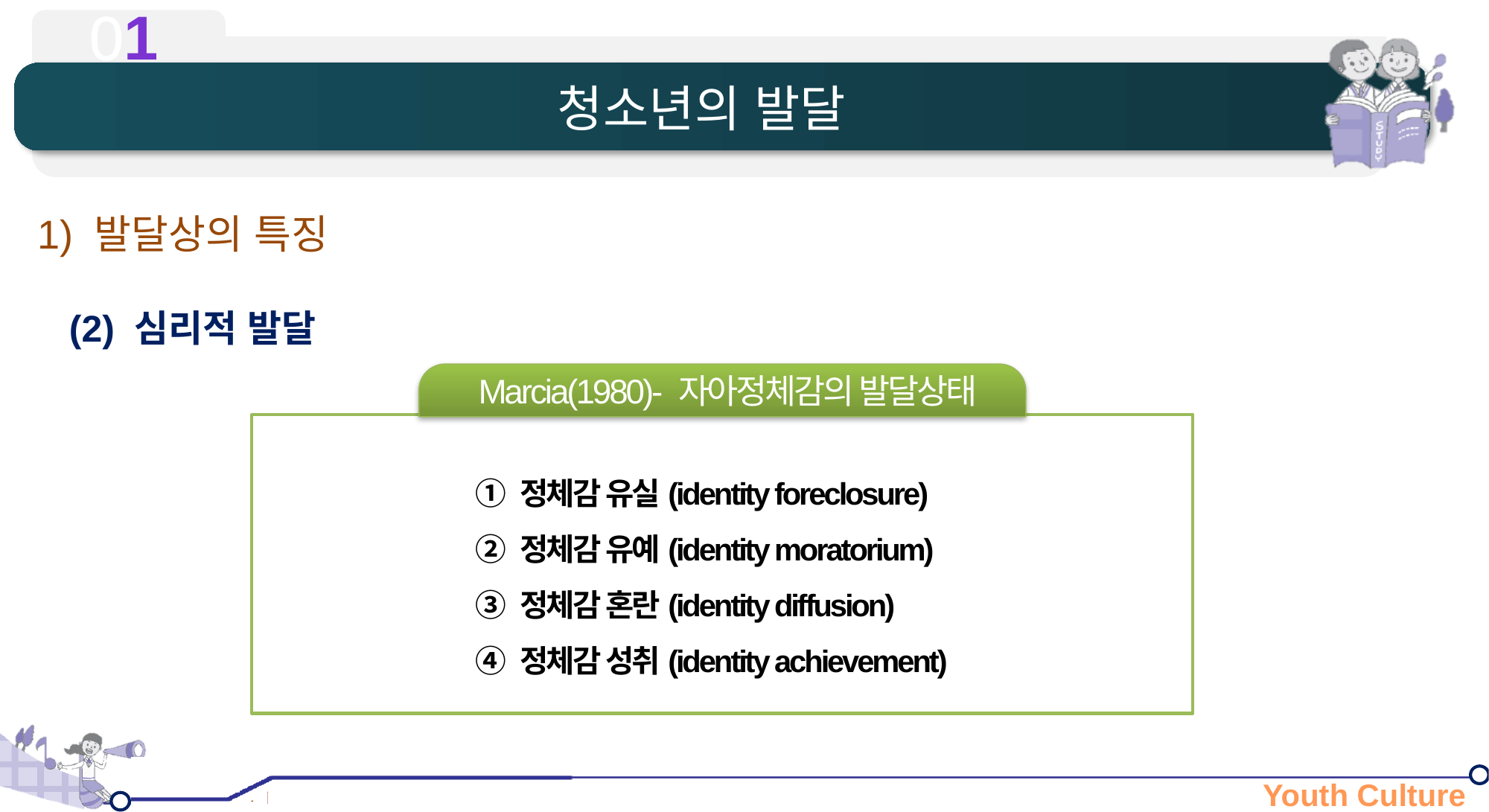

# 청소년의 발달
1) 발달상의 특징
(2) 심리적 발달

Marcia(1980)- 자아정체감의 발달상태

① 정체감 유실(identity foreclosure)
② 정체감 유예(identity moratorium)
③ 정체감 혼란(identity diffusion)
④ 정체감 성취(identity achievement)